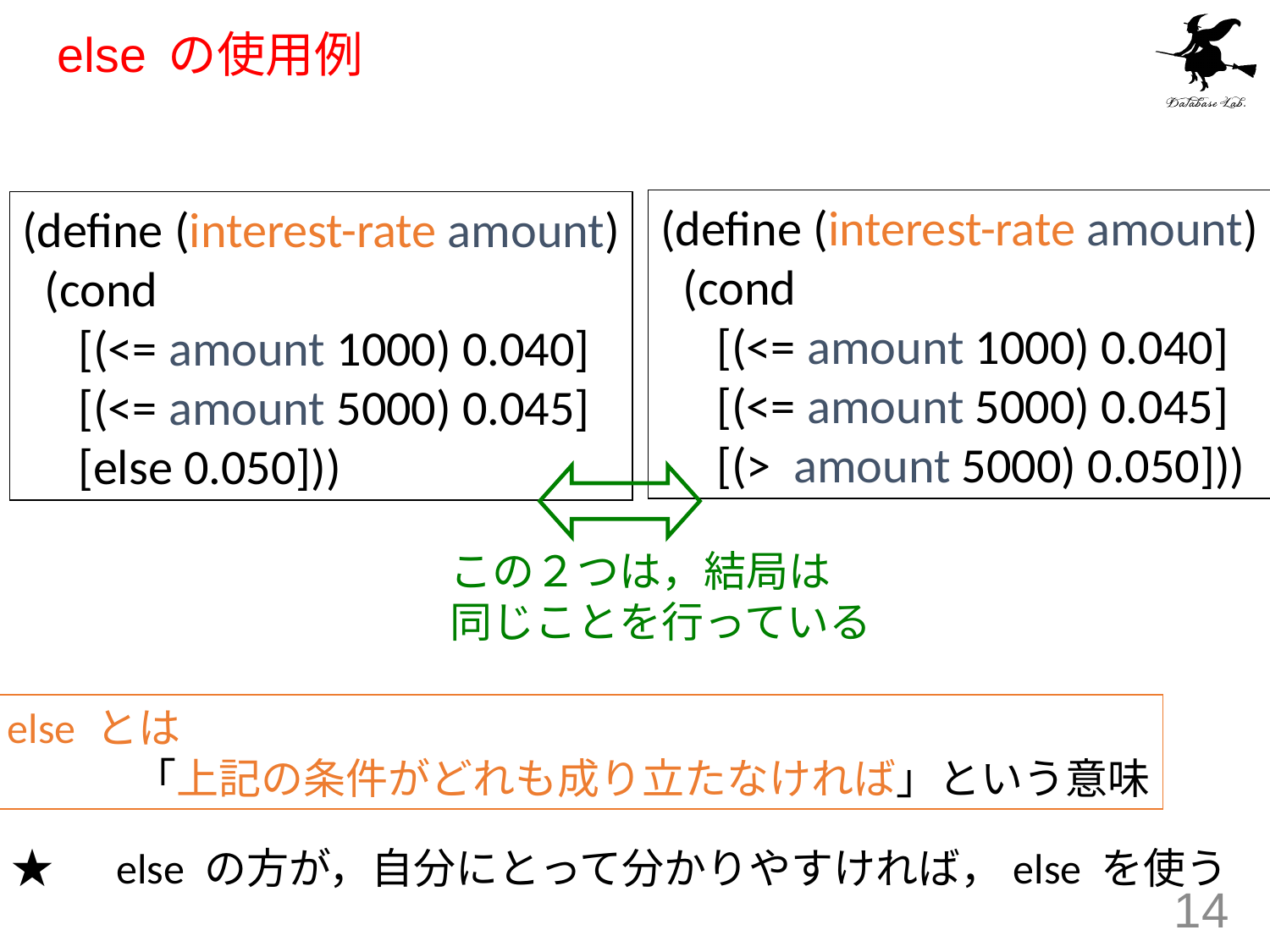

# else の使用例
(define (interest-rate amount)
  (cond
     [(<= amount 1000) 0.040]
     [(<= amount 5000) 0.045]
     [(>  amount 5000) 0.050]))
(define (interest-rate amount)
  (cond
     [(<= amount 1000) 0.040]
     [(<= amount 5000) 0.045]
     [else 0.050]))

この２つは，結局は
同じことを行っている
else とは
	「上記の条件がどれも成り立たなければ」という意味
★　else の方が，自分にとって分かりやすければ，else を使う
14